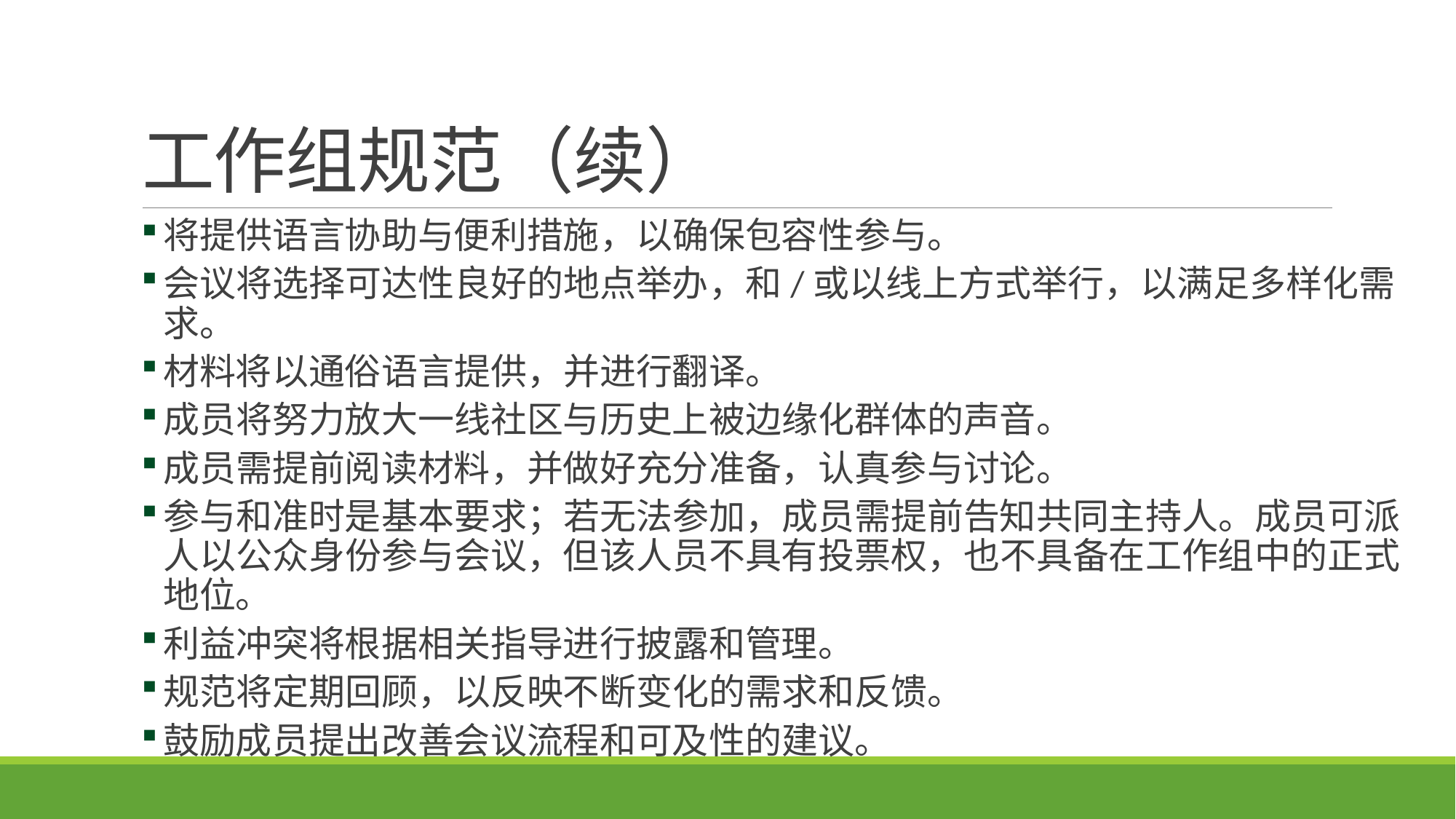

# 工作组规范（续）
将提供语言协助与便利措施，以确保包容性参与。
会议将选择可达性良好的地点举办，和/或以线上方式举行，以满足多样化需求。
材料将以通俗语言提供，并进行翻译。
成员将努力放大一线社区与历史上被边缘化群体的声音。
成员需提前阅读材料，并做好充分准备，认真参与讨论。
参与和准时是基本要求；若无法参加，成员需提前告知共同主持人。成员可派人以公众身份参与会议，但该人员不具有投票权，也不具备在工作组中的正式地位。
利益冲突将根据相关指导进行披露和管理。
规范将定期回顾，以反映不断变化的需求和反馈。
鼓励成员提出改善会议流程和可及性的建议。